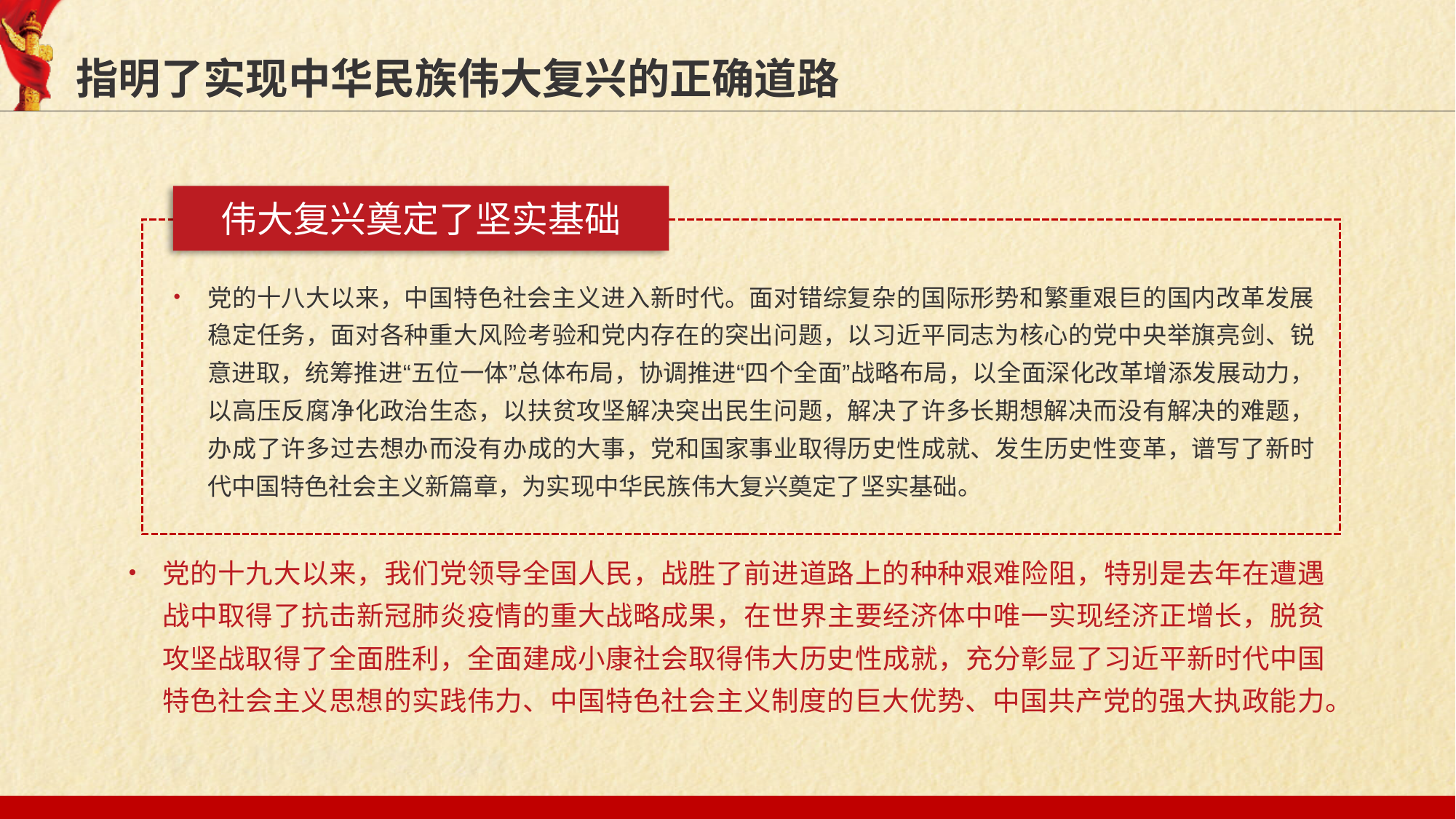

指明了实现中华民族伟大复兴的正确道路
伟大复兴奠定了坚实基础

党的十八大以来，中国特色社会主义进入新时代。面对错综复杂的国际形势和繁重艰巨的国内改革发展稳定任务，面对各种重大风险考验和党内存在的突出问题，以习近平同志为核心的党中央举旗亮剑、锐意进取，统筹推进“五位一体”总体布局，协调推进“四个全面”战略布局，以全面深化改革增添发展动力，以高压反腐净化政治生态，以扶贫攻坚解决突出民生问题，解决了许多长期想解决而没有解决的难题，办成了许多过去想办而没有办成的大事，党和国家事业取得历史性成就、发生历史性变革，谱写了新时代中国特色社会主义新篇章，为实现中华民族伟大复兴奠定了坚实基础。
党的十九大以来，我们党领导全国人民，战胜了前进道路上的种种艰难险阻，特别是去年在遭遇战中取得了抗击新冠肺炎疫情的重大战略成果，在世界主要经济体中唯一实现经济正增长，脱贫攻坚战取得了全面胜利，全面建成小康社会取得伟大历史性成就，充分彰显了习近平新时代中国特色社会主义思想的实践伟力、中国特色社会主义制度的巨大优势、中国共产党的强大执政能力。